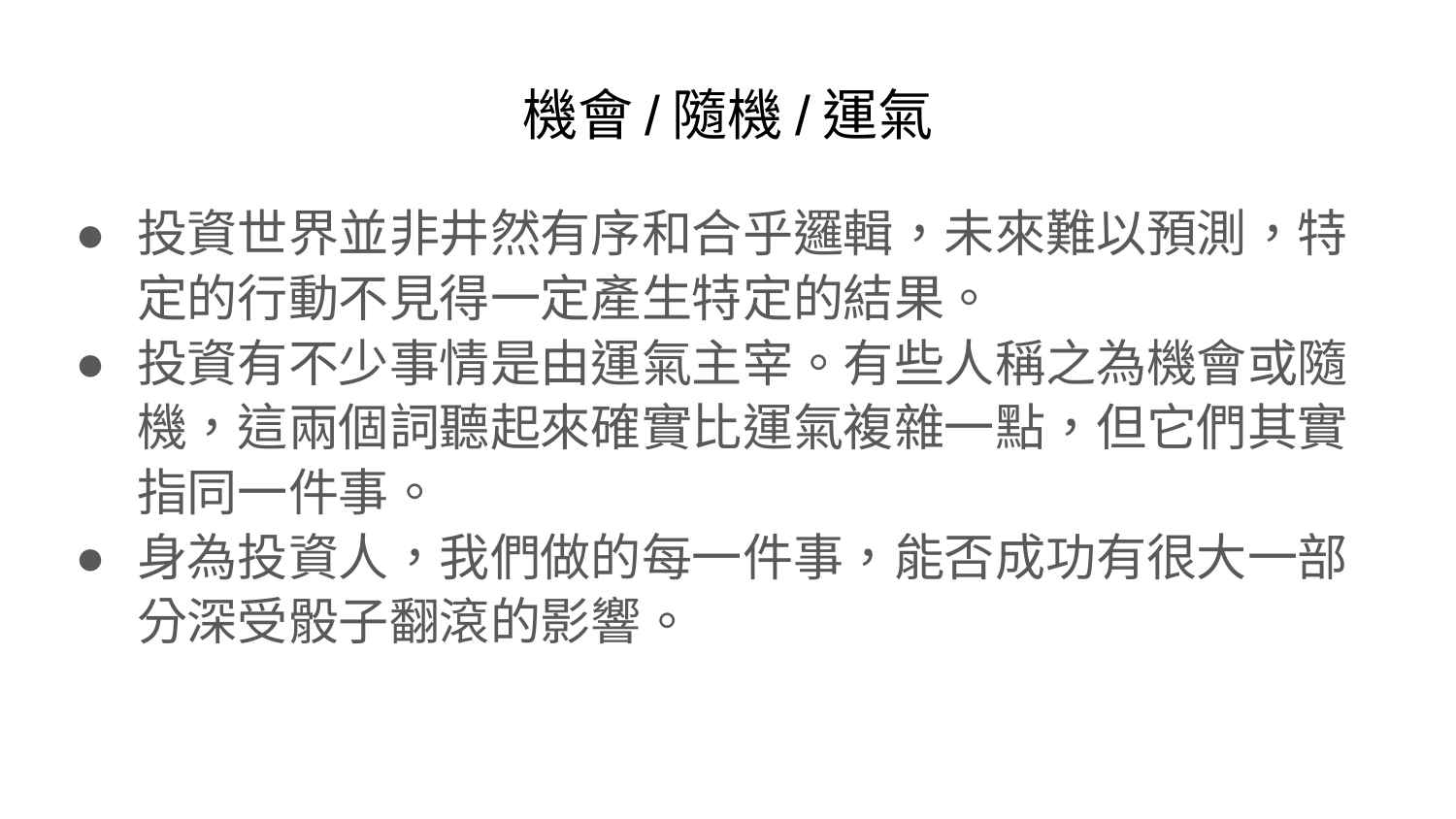

# 機會/隨機/運氣
投資世界並非井然有序和合乎邏輯，未來難以預測，特定的行動不見得一定產生特定的結果。
投資有不少事情是由運氣主宰。有些人稱之為機會或隨機，這兩個詞聽起來確實比運氣複雜一點，但它們其實指同一件事。
身為投資人，我們做的每一件事，能否成功有很大一部分深受骰子翻滾的影響。